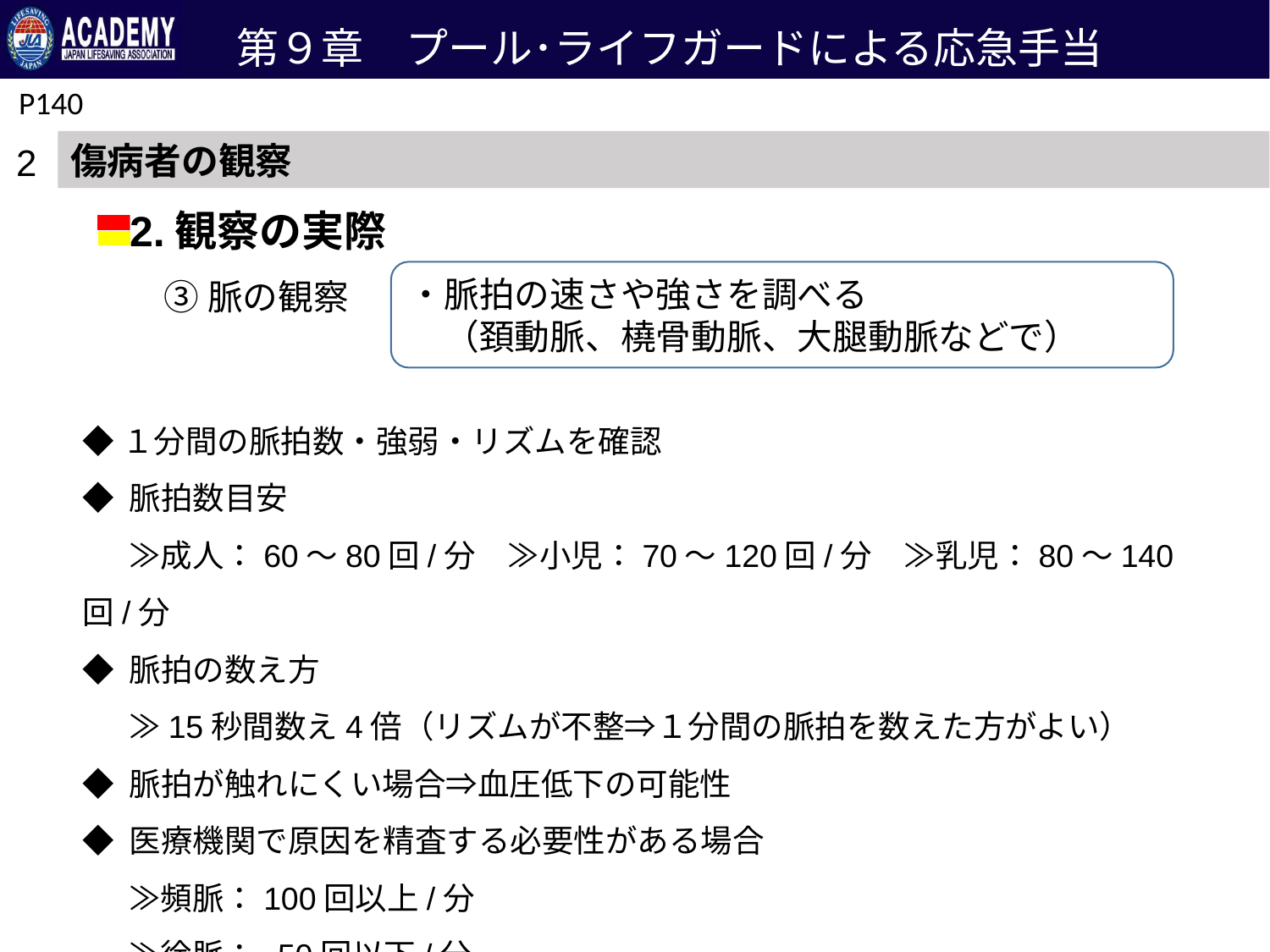

第９章　プール･ライフガードによる応急手当
P140
傷病者の観察
2
2.観察の実際
・脈拍の速さや強さを調べる
　（頚動脈、橈骨動脈、大腿動脈などで）
③脈の観察
◆１分間の脈拍数・強弱・リズムを確認
◆ 脈拍数目安
　  ≫成人：60〜80回/分　≫小児：70〜120回/分　≫乳児：80〜140回/分
◆ 脈拍の数え方
　  ≫15秒間数え4倍（リズムが不整⇒１分間の脈拍を数えた方がよい）
◆ 脈拍が触れにくい場合⇒血圧低下の可能性
◆ 医療機関で原因を精査する必要性がある場合
　  ≫頻脈：100回以上/分
　  ≫徐脈：  50回以下/分